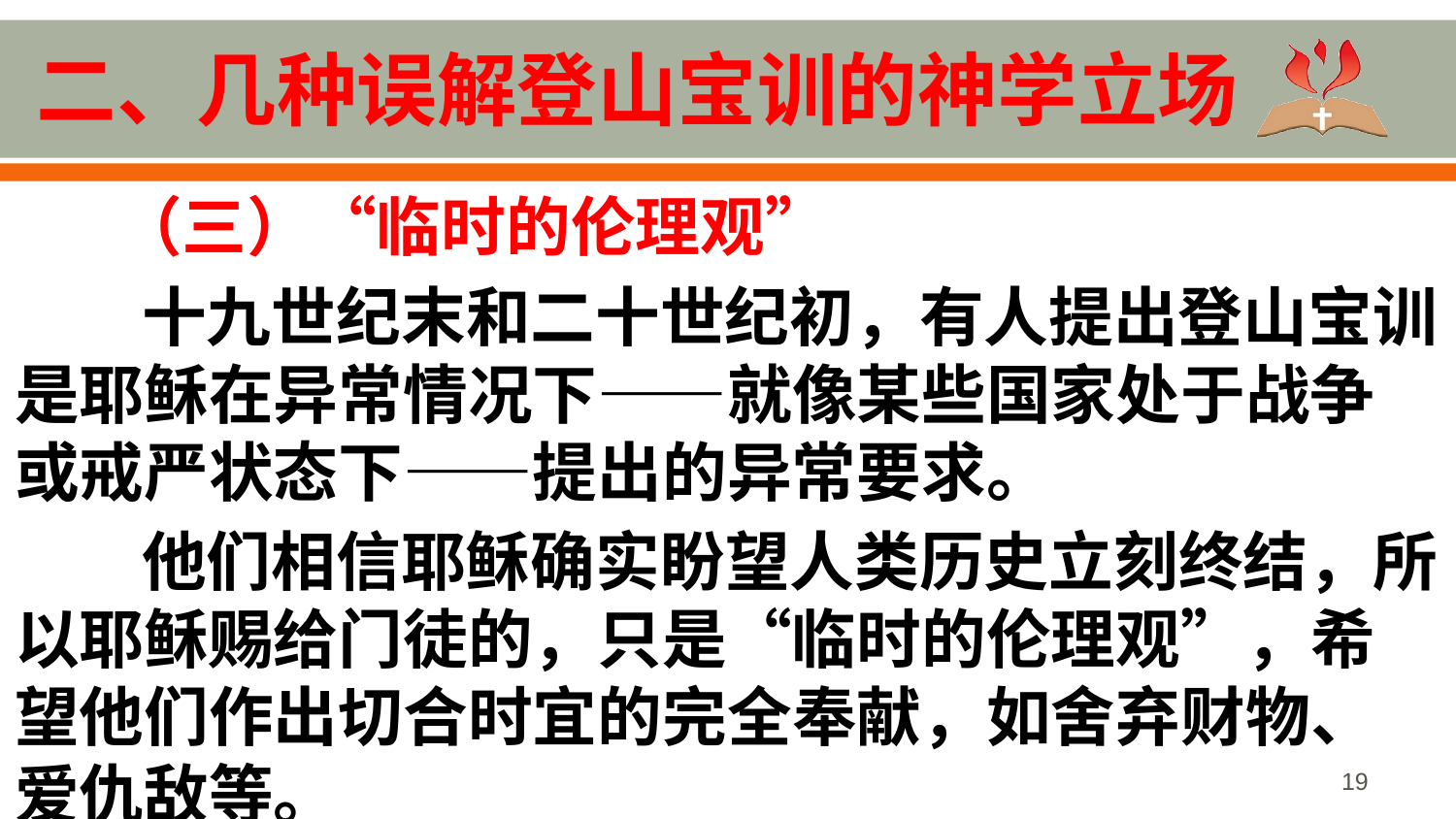

# 二、几种误解登山宝训的神学立场
      （三）“临时的伦理观”
十九世纪末和二十世纪初，有人提出登山宝训是耶稣在异常情况下——就像某些国家处于战争或戒严状态下——提出的异常要求。
他们相信耶稣确实盼望人类历史立刻终结，所以耶稣赐给门徒的，只是“临时的伦理观”，希望他们作出切合时宜的完全奉献，如舍弃财物、爱仇敌等。

19